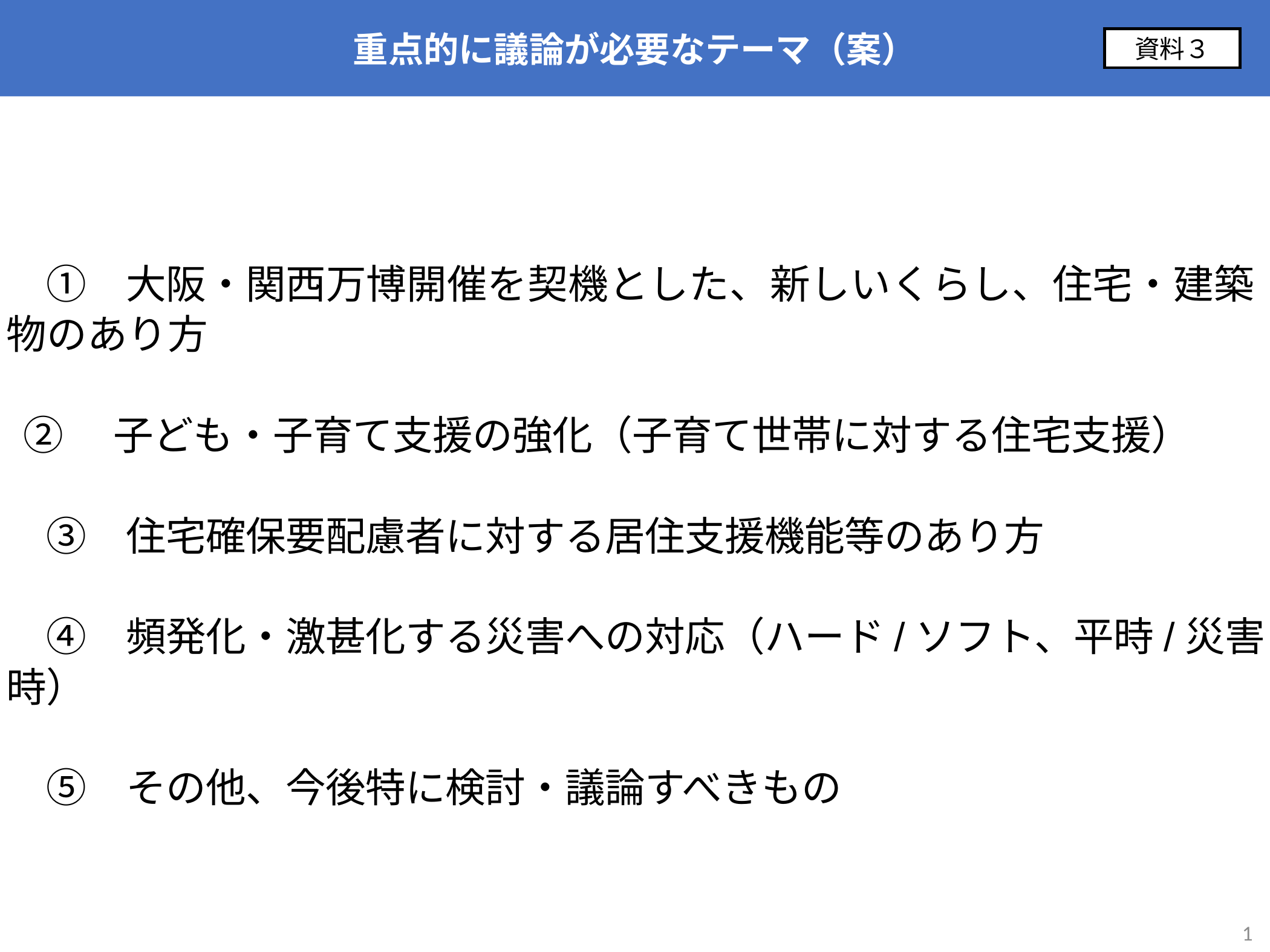

重点的に議論が必要なテーマ（案）
資料３

　①　大阪・関西万博開催を契機とした、新しいくらし、住宅・建築物のあり方

  ②　子ども・子育て支援の強化（子育て世帯に対する住宅支援）

　③　住宅確保要配慮者に対する居住支援機能等のあり方

　④　頻発化・激甚化する災害への対応（ハード/ソフト、平時/災害時）

　⑤　その他、今後特に検討・議論すべきもの
1